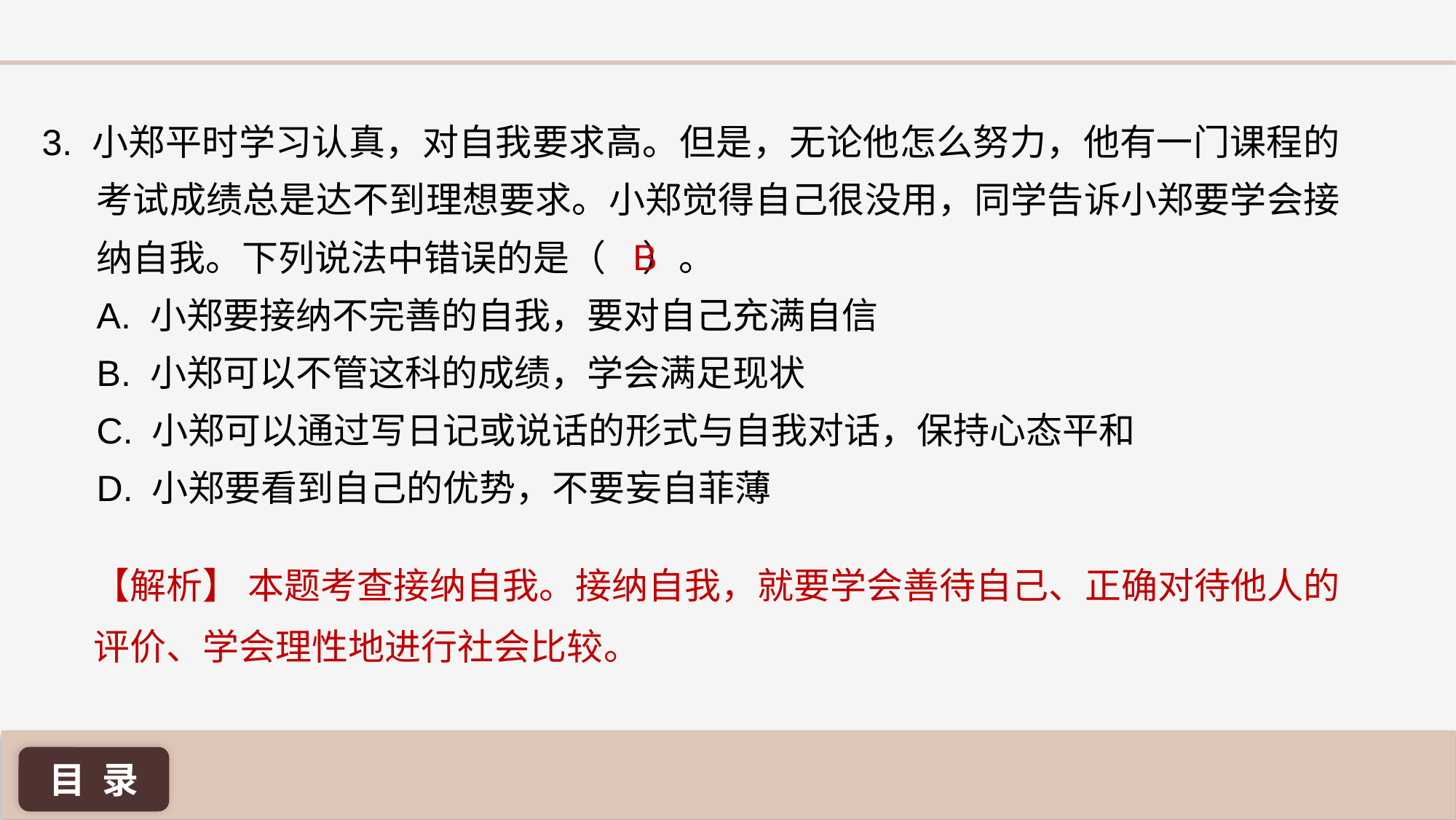

3. 小郑平时学习认真，对自我要求高。但是，无论他怎么努力，他有一门课程的考试成绩总是达不到理想要求。小郑觉得自己很没用，同学告诉小郑要学会接纳自我。下列说法中错误的是（ 	）。
A. 小郑要接纳不完善的自我，要对自己充满自信
B. 小郑可以不管这科的成绩，学会满足现状
C. 小郑可以通过写日记或说话的形式与自我对话，保持心态平和
D. 小郑要看到自己的优势，不要妄自菲薄
B
【解析】 本题考查接纳自我。接纳自我，就要学会善待自己、正确对待他人的评价、学会理性地进行社会比较。